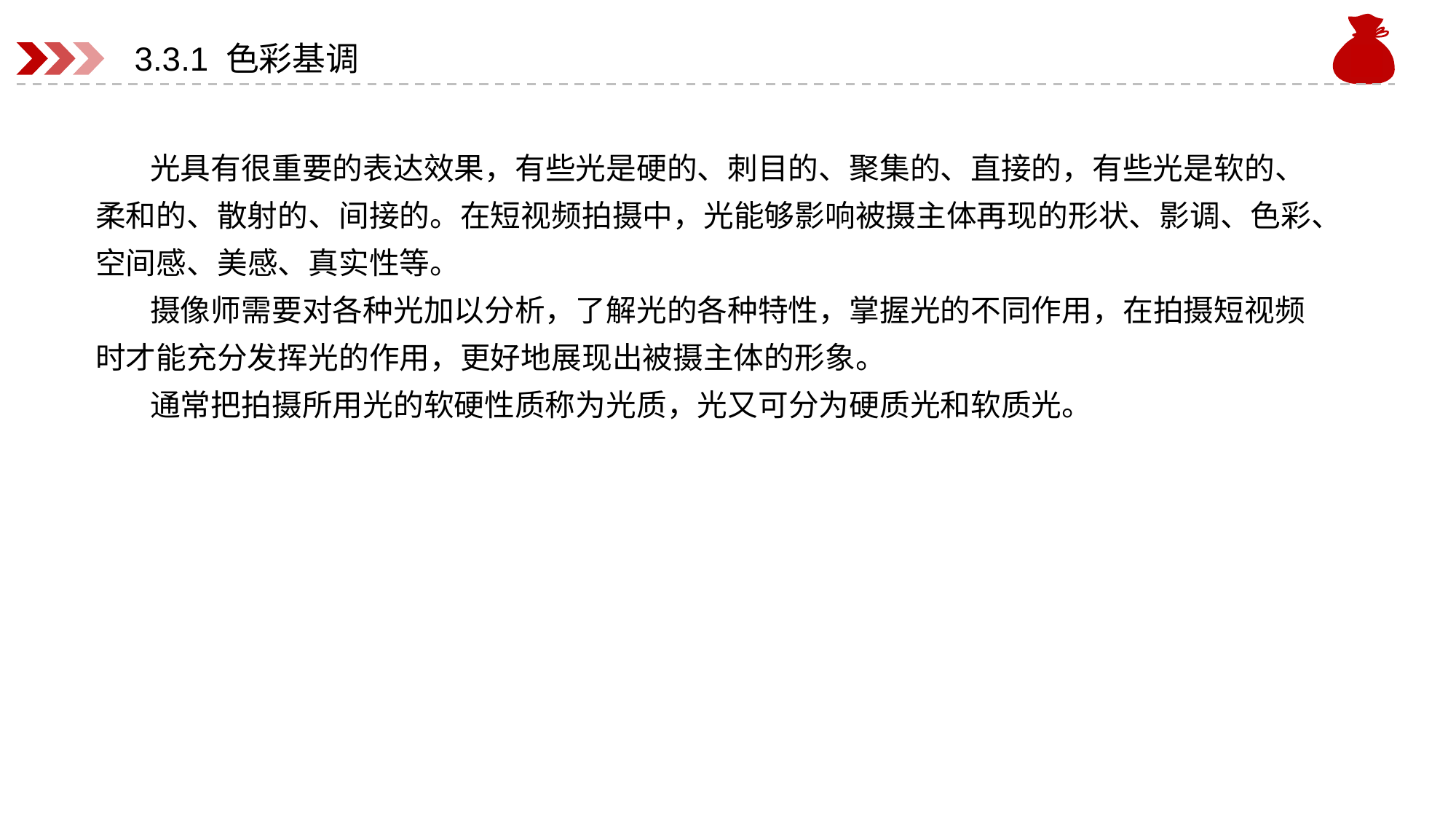

# 3.3.1 色彩基调
27
光具有很重要的表达效果，有些光是硬的、刺目的、聚集的、直接的，有些光是软的、柔和的、散射的、间接的。在短视频拍摄中，光能够影响被摄主体再现的形状、影调、色彩、空间感、美感、真实性等。
摄像师需要对各种光加以分析，了解光的各种特性，掌握光的不同作用，在拍摄短视频时才能充分发挥光的作用，更好地展现出被摄主体的形象。
通常把拍摄所用光的软硬性质称为光质，光又可分为硬质光和软质光。